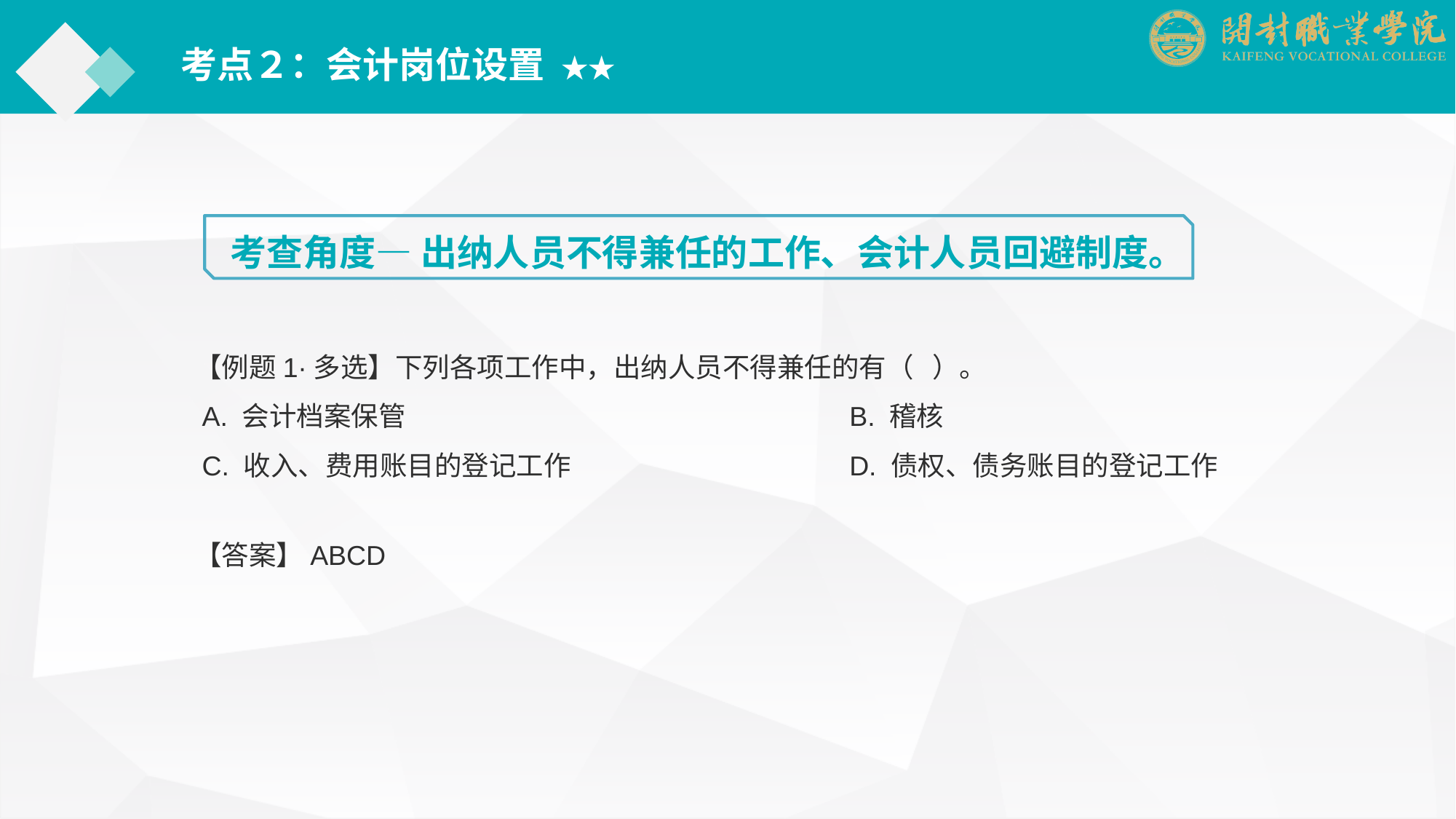

考点２：会计岗位设置  ★★
考查角度— 出纳人员不得兼任的工作、会计人员回避制度。

【例题1·多选】下列各项工作中，出纳人员不得兼任的有（   ）。
 A. 会计档案保管					B. 稽核
 C. 收入、费用账目的登记工作			D. 债权、债务账目的登记工作
【答案】ABCD